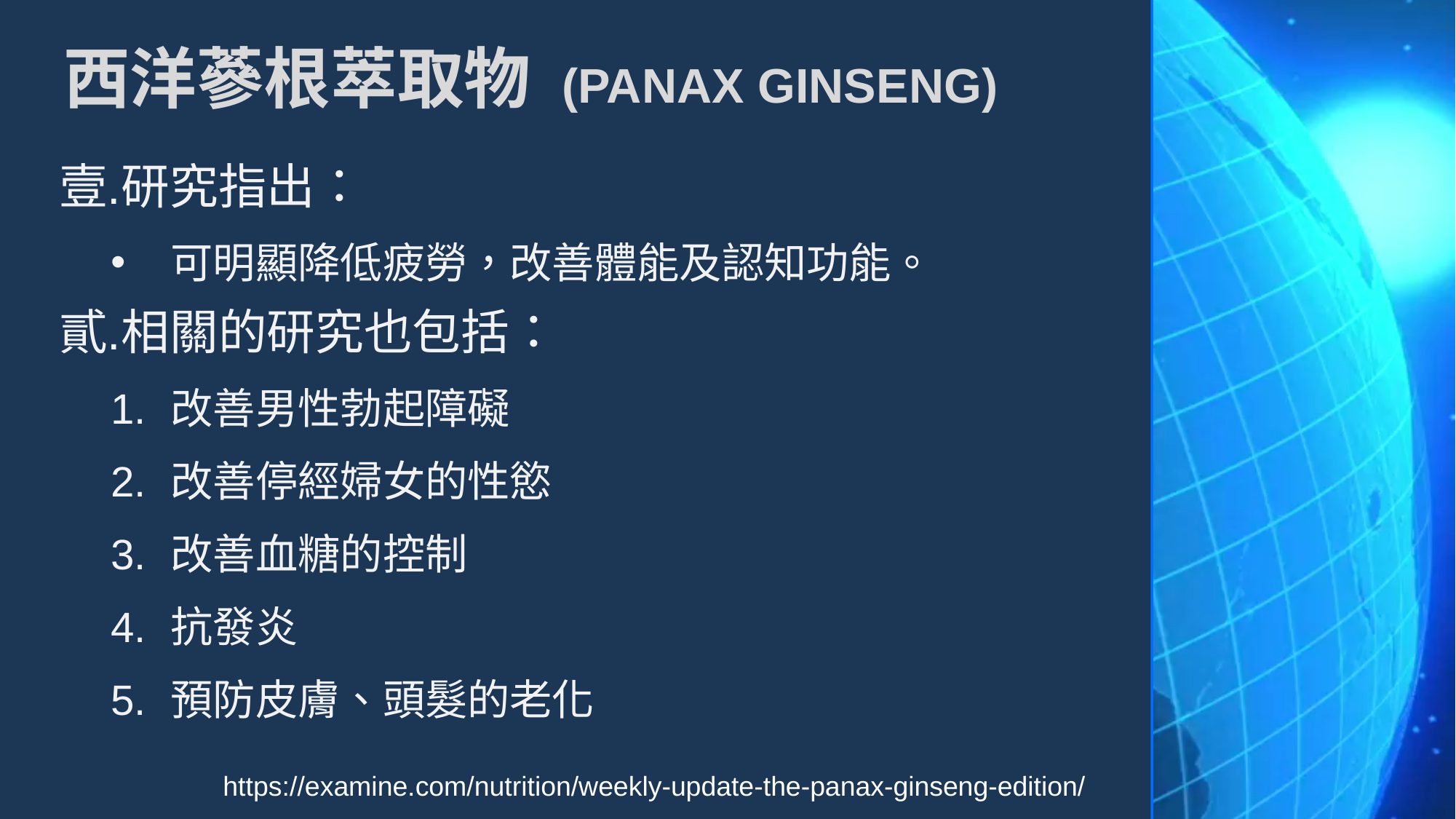

# 西洋蔘根萃取物 (PANAX GINSENG)
研究指出：
可明顯降低疲勞，改善體能及認知功能。
相關的研究也包括：
改善男性勃起障礙
改善停經婦女的性慾
改善血糖的控制
抗發炎
預防皮膚、頭髮的老化
https://examine.com/nutrition/weekly-update-the-panax-ginseng-edition/